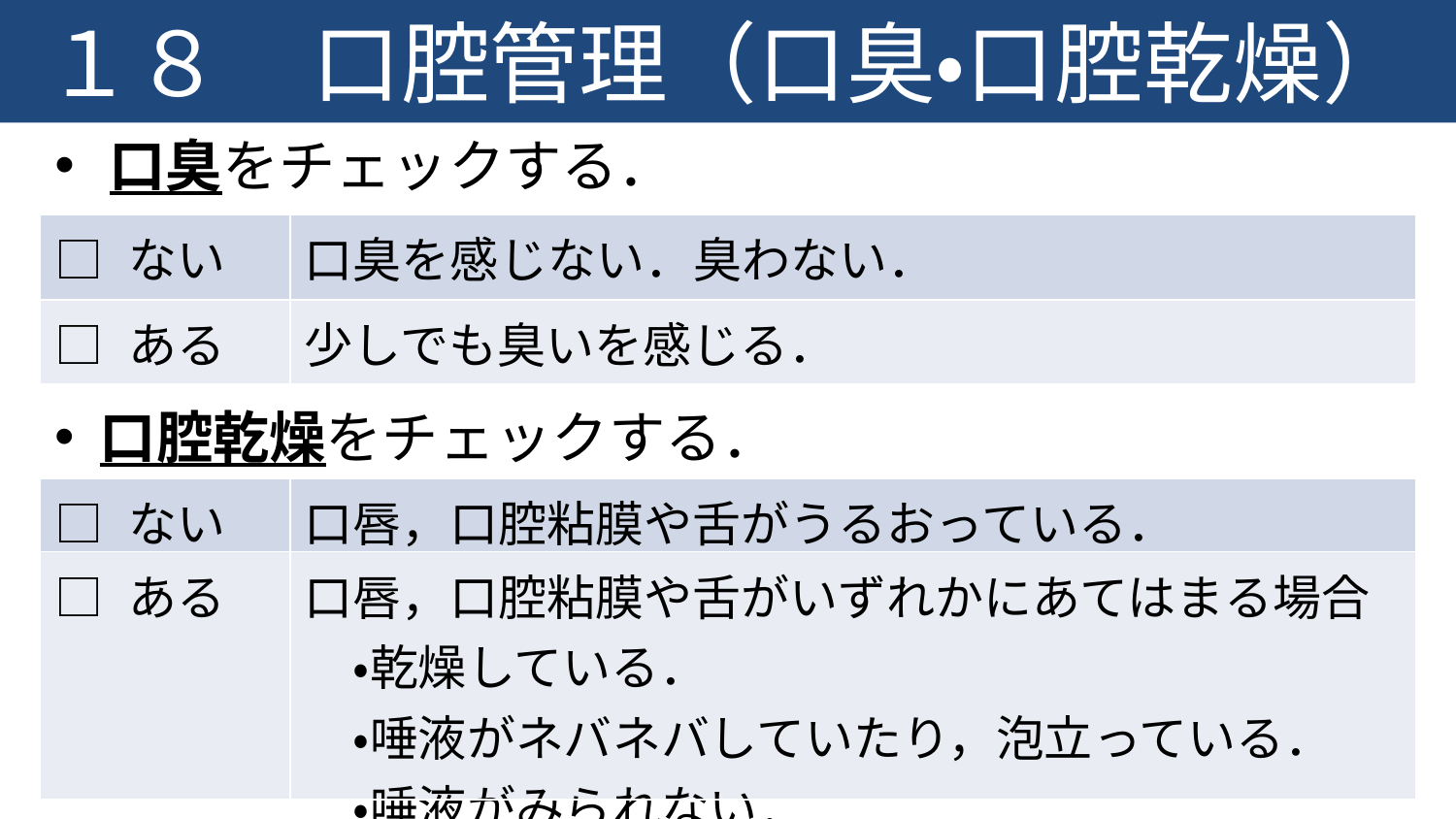

１８　口腔管理（口臭・口腔乾燥）
口臭をチェックする．
| □ ない | 口臭を感じない．臭わない． |
| --- | --- |
| □ ある | 少しでも臭いを感じる． |
口腔乾燥をチェックする．
| □ ない | 口唇，口腔粘膜や舌がうるおっている． |
| --- | --- |
| □ ある | 口唇，口腔粘膜や舌がいずれかにあてはまる場合 　・乾燥している． 　・唾液がネバネバしていたり，泡立っている． 　・唾液がみられない． |